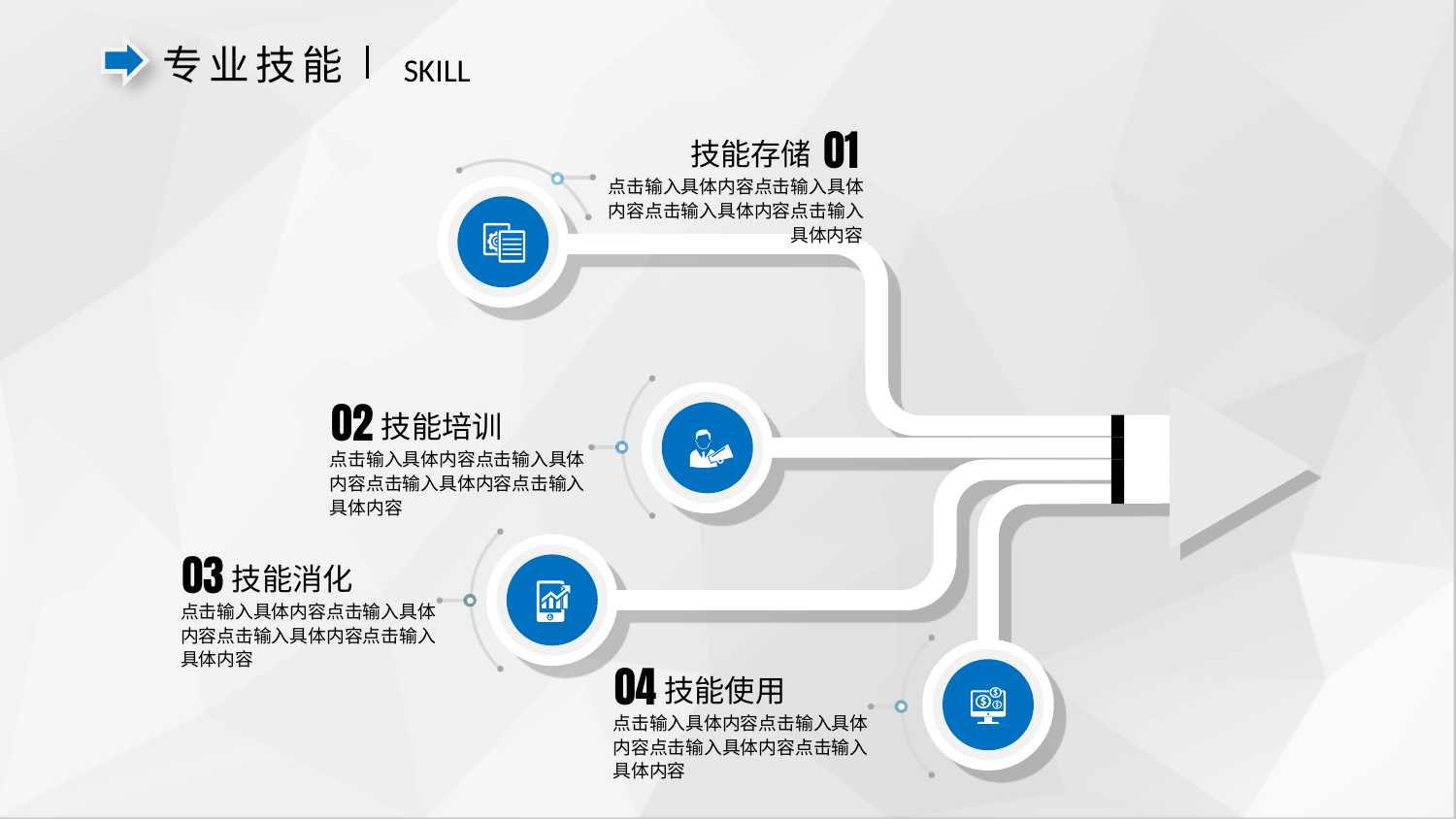

专业技能

SKILL
01
技能存储
点击输入具体内容点击输入具体内容点击输入具体内容点击输入具体内容

02
技能培训
点击输入具体内容点击输入具体内容点击输入具体内容点击输入具体内容

03
技能消化
点击输入具体内容点击输入具体内容点击输入具体内容点击输入具体内容

04
技能使用
点击输入具体内容点击输入具体内容点击输入具体内容点击输入具体内容
延时符